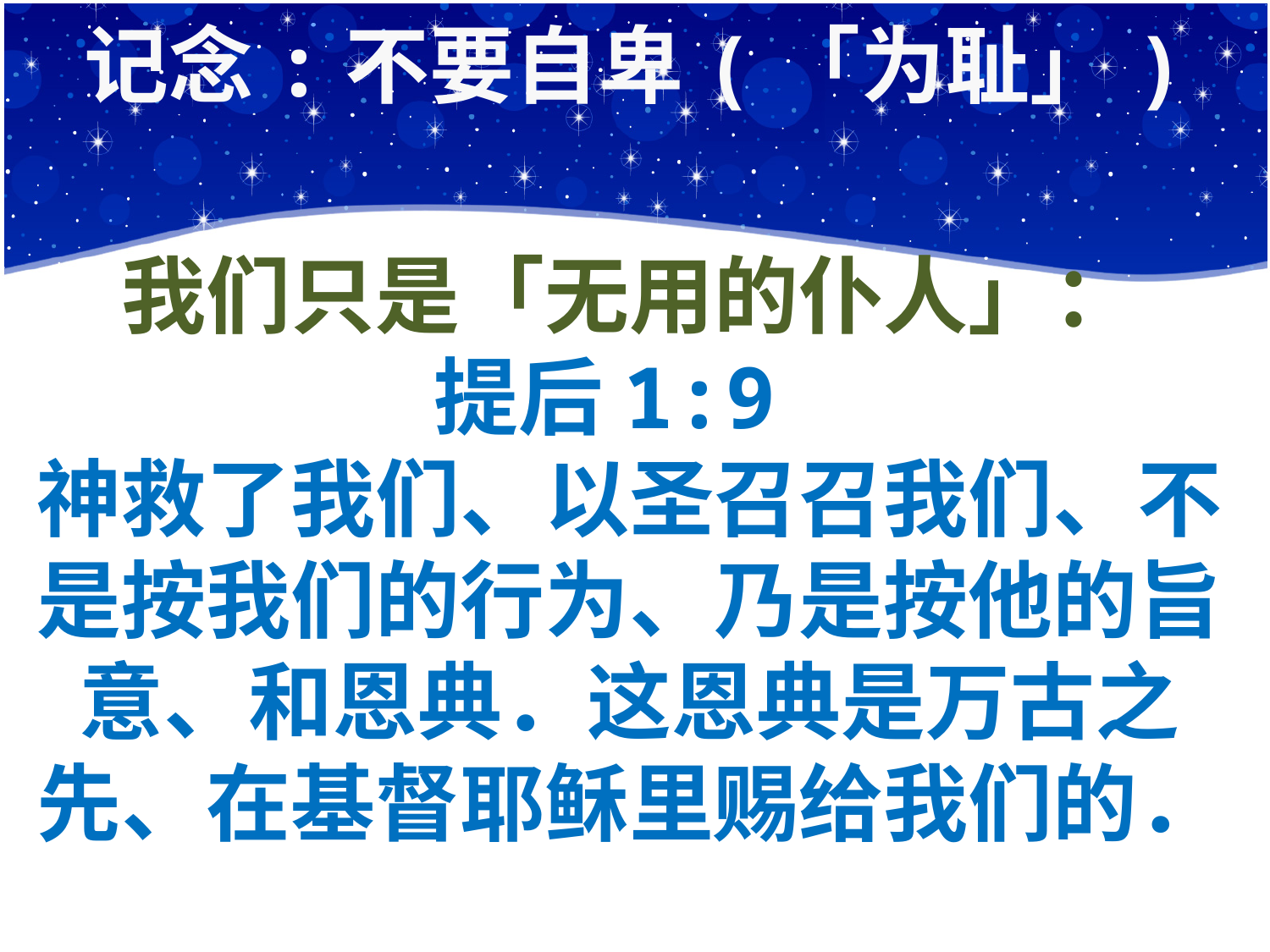

记念:不要自卑(「为耻」)
我们只是「无用的仆人」：
提后1:9
神救了我们、以圣召召我们、不是按我们的行为、乃是按他的旨意、和恩典．这恩典是万古之先、在基督耶稣里赐给我们的．